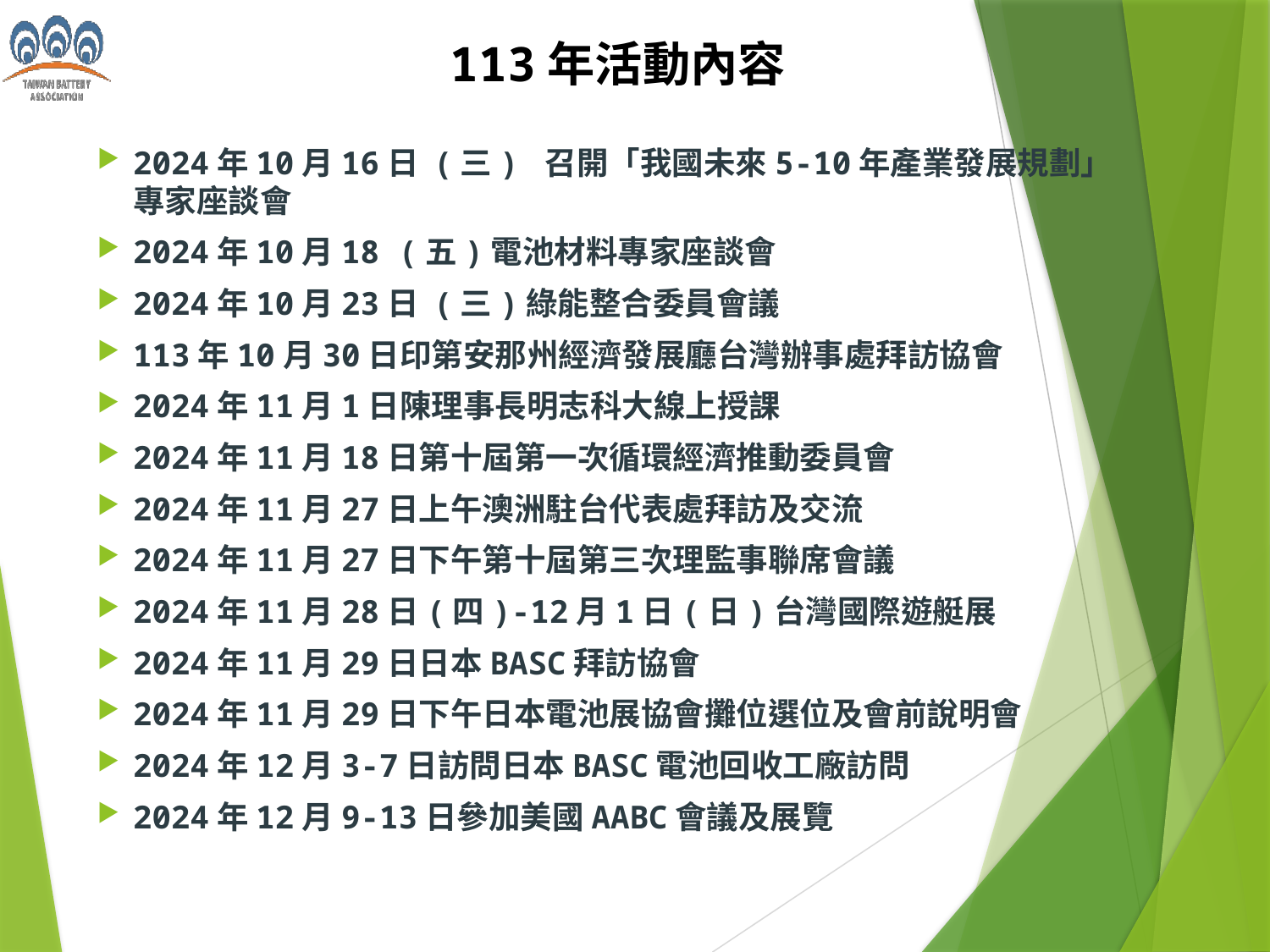

# 113年活動內容
2024年10月16日 (三) 召開「我國未來5-10年產業發展規劃」專家座談會
2024年10月18 (五)電池材料專家座談會
2024年10月23日 (三)綠能整合委員會議
113年10月30日印第安那州經濟發展廳台灣辦事處拜訪協會
2024年11月1日陳理事長明志科大線上授課
2024年11月18日第十屆第一次循環經濟推動委員會
2024年11月27日上午澳洲駐台代表處拜訪及交流
2024年11月27日下午第十屆第三次理監事聯席會議
2024年11月28日(四)-12月1日(日)台灣國際遊艇展
2024年11月29日日本BASC拜訪協會
2024年11月29日下午日本電池展協會攤位選位及會前說明會
2024年12月3-7日訪問日本BASC電池回收工廠訪問
2024年12月9-13日參加美國AABC會議及展覽